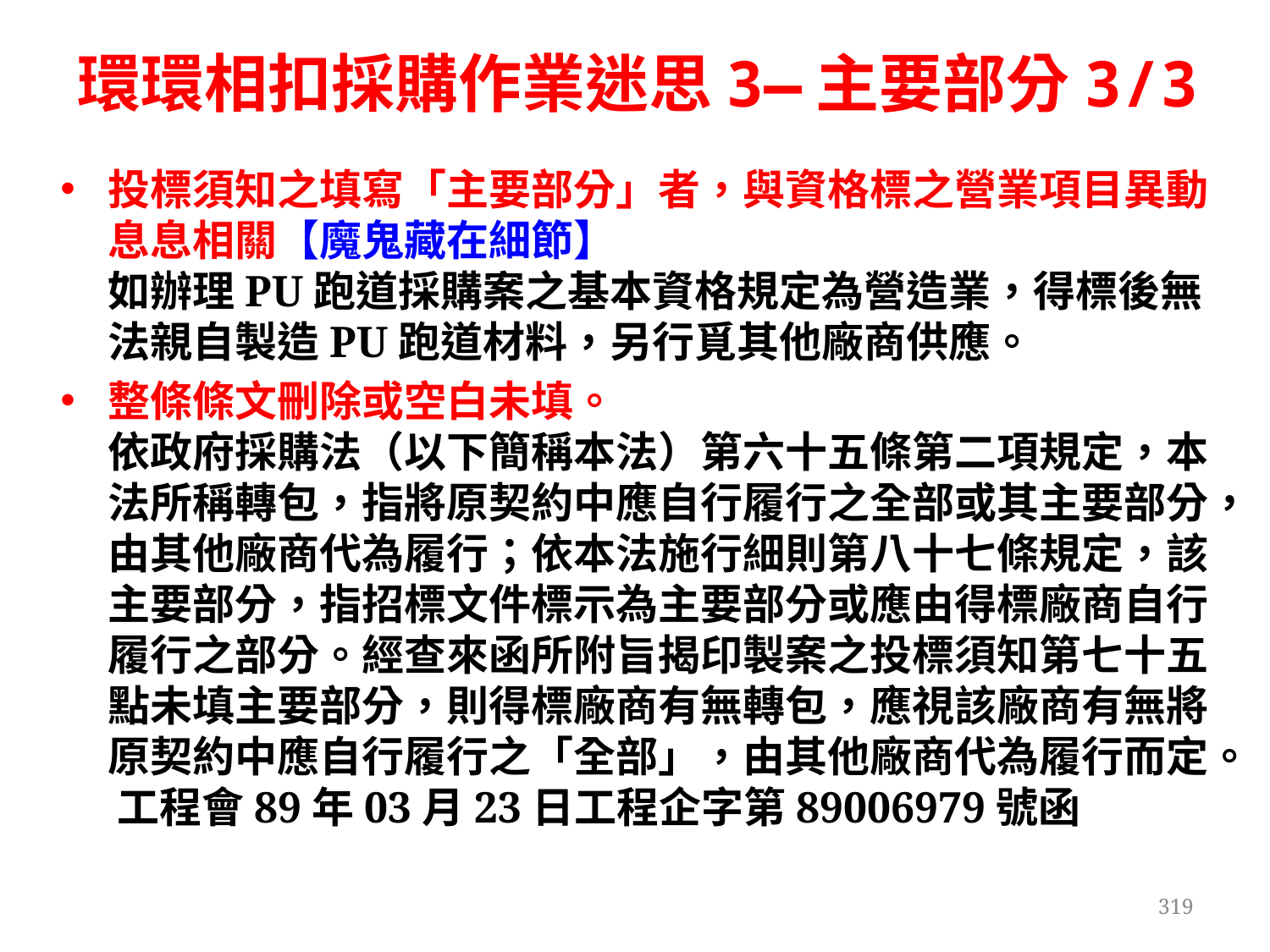

環環相扣採購作業迷思3—主要部分3/3
投標須知之填寫「主要部分」者，與資格標之營業項目異動息息相關【魔鬼藏在細節】
如辦理PU跑道採購案之基本資格規定為營造業，得標後無法親自製造PU跑道材料，另行覓其他廠商供應。
整條條文刪除或空白未填。
依政府採購法（以下簡稱本法）第六十五條第二項規定，本法所稱轉包，指將原契約中應自行履行之全部或其主要部分，由其他廠商代為履行；依本法施行細則第八十七條規定，該主要部分，指招標文件標示為主要部分或應由得標廠商自行履行之部分。經查來函所附旨揭印製案之投標須知第七十五點未填主要部分，則得標廠商有無轉包，應視該廠商有無將原契約中應自行履行之「全部」，由其他廠商代為履行而定。 工程會89年03月23日工程企字第89006979號函
319